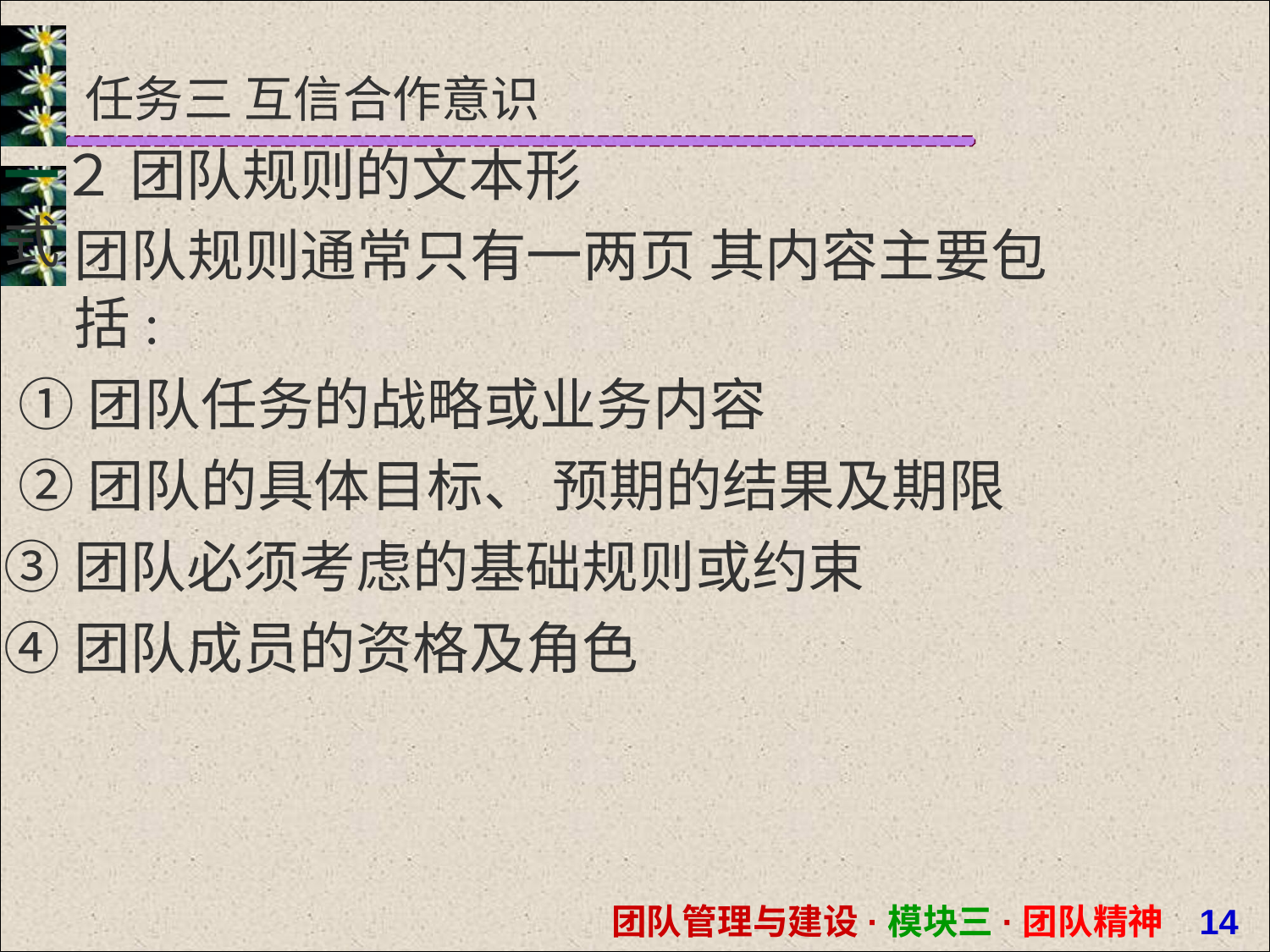

# 任务三 互信合作意识
一２ 团队规则的文本形式

团队规则通常只有一两页 其内容主要包括:
①团队任务的战略或业务内容
②团队的具体目标、 预期的结果及期限
③团队必须考虑的基础规则或约束
④团队成员的资格及角色
团队管理与建设·模块三·团队精神 14